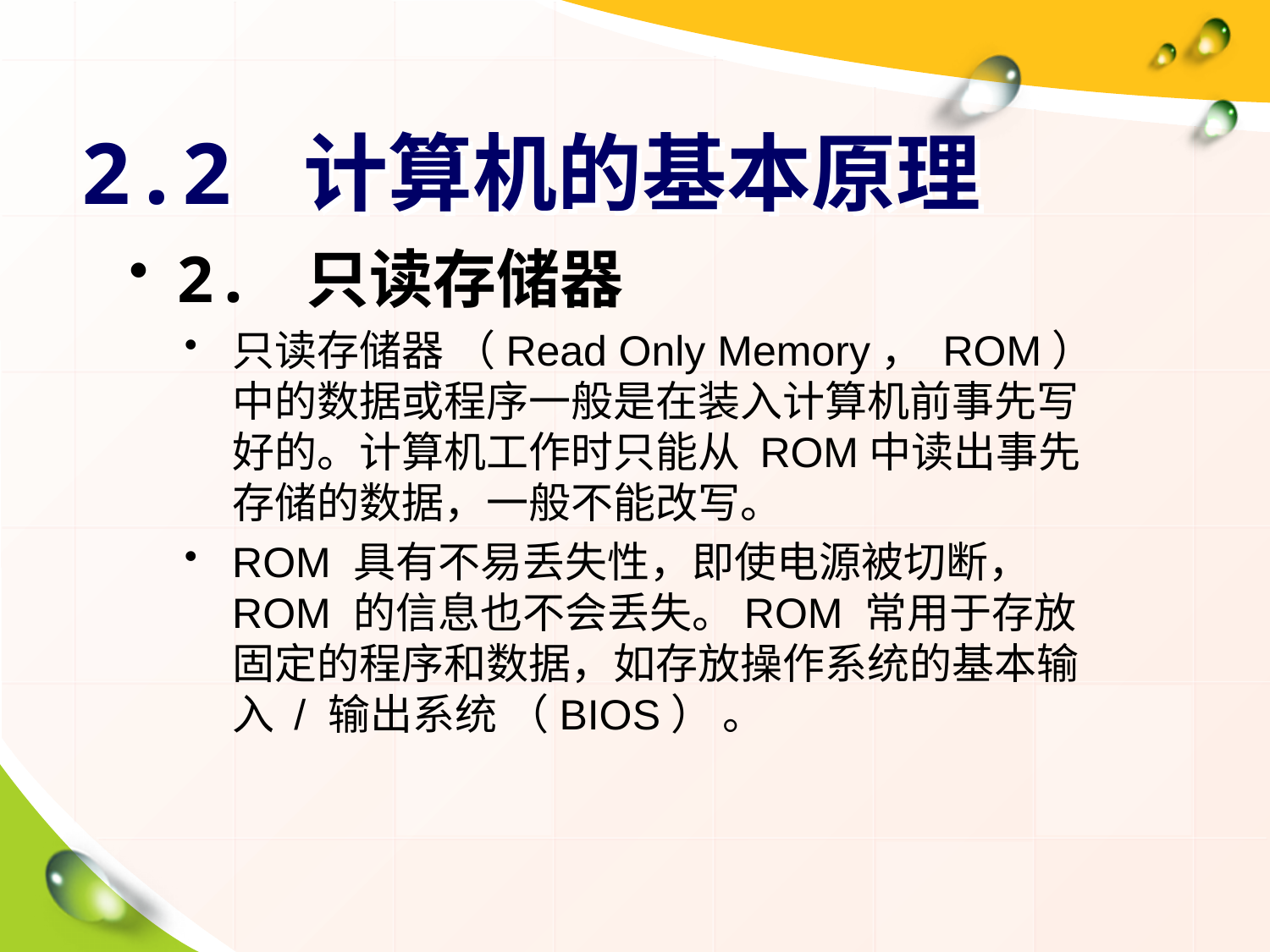

# 2.2 计算机的基本原理
2. 只读存储器
只读存储器 （Read Only Memory， ROM） 中的数据或程序一般是在装入计算机前事先写好的。计算机工作时只能从 ROM中读出事先存储的数据，一般不能改写。
ROM 具有不易丢失性，即使电源被切断， ROM 的信息也不会丢失。ROM 常用于存放固定的程序和数据，如存放操作系统的基本输入 / 输出系统 （BIOS） 。